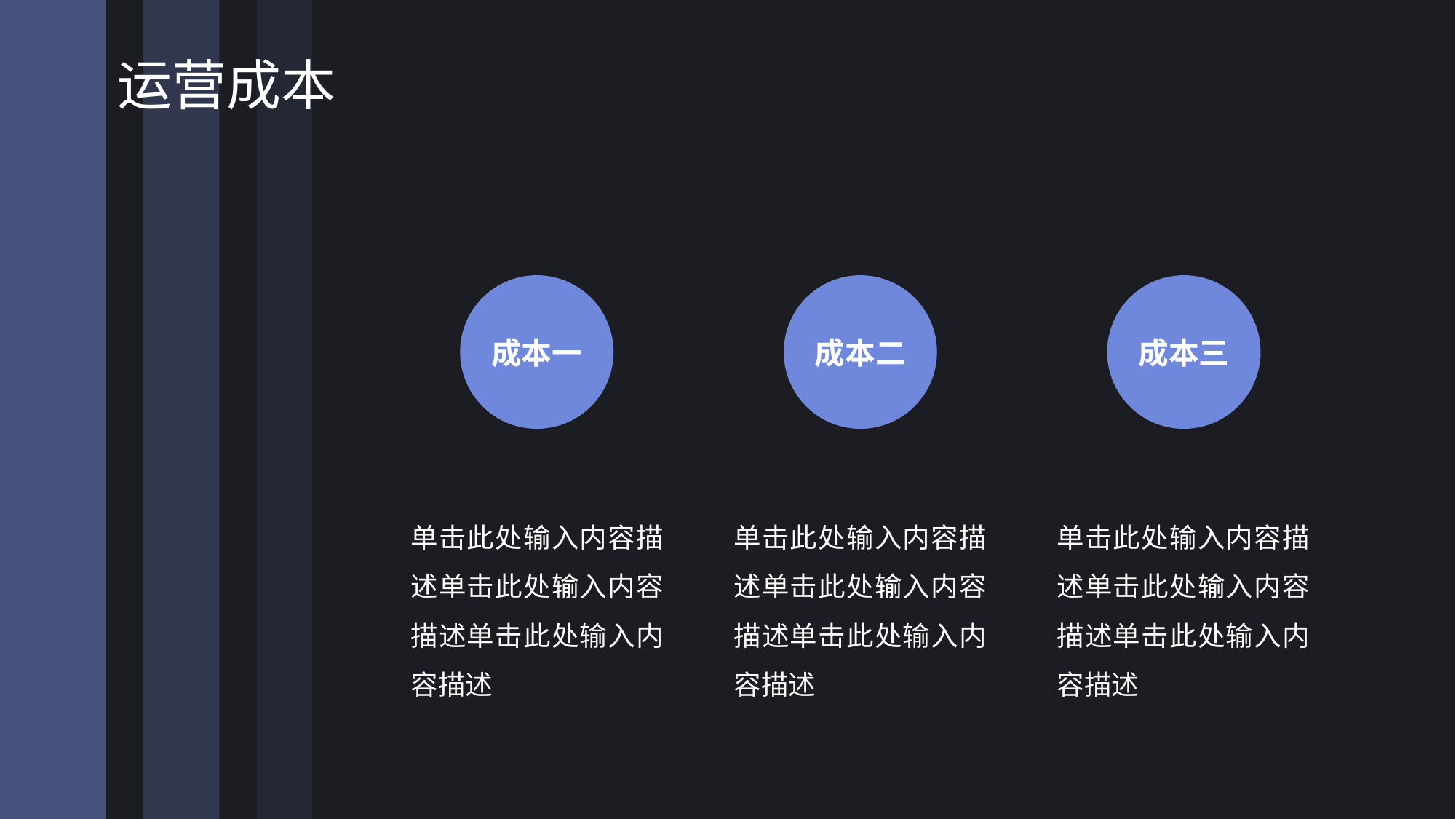

# 运营成本
成本一
成本二
成本三
单击此处输入内容描述单击此处输入内容描述单击此处输入内容描述
单击此处输入内容描述单击此处输入内容描述单击此处输入内容描述
单击此处输入内容描述单击此处输入内容描述单击此处输入内容描述